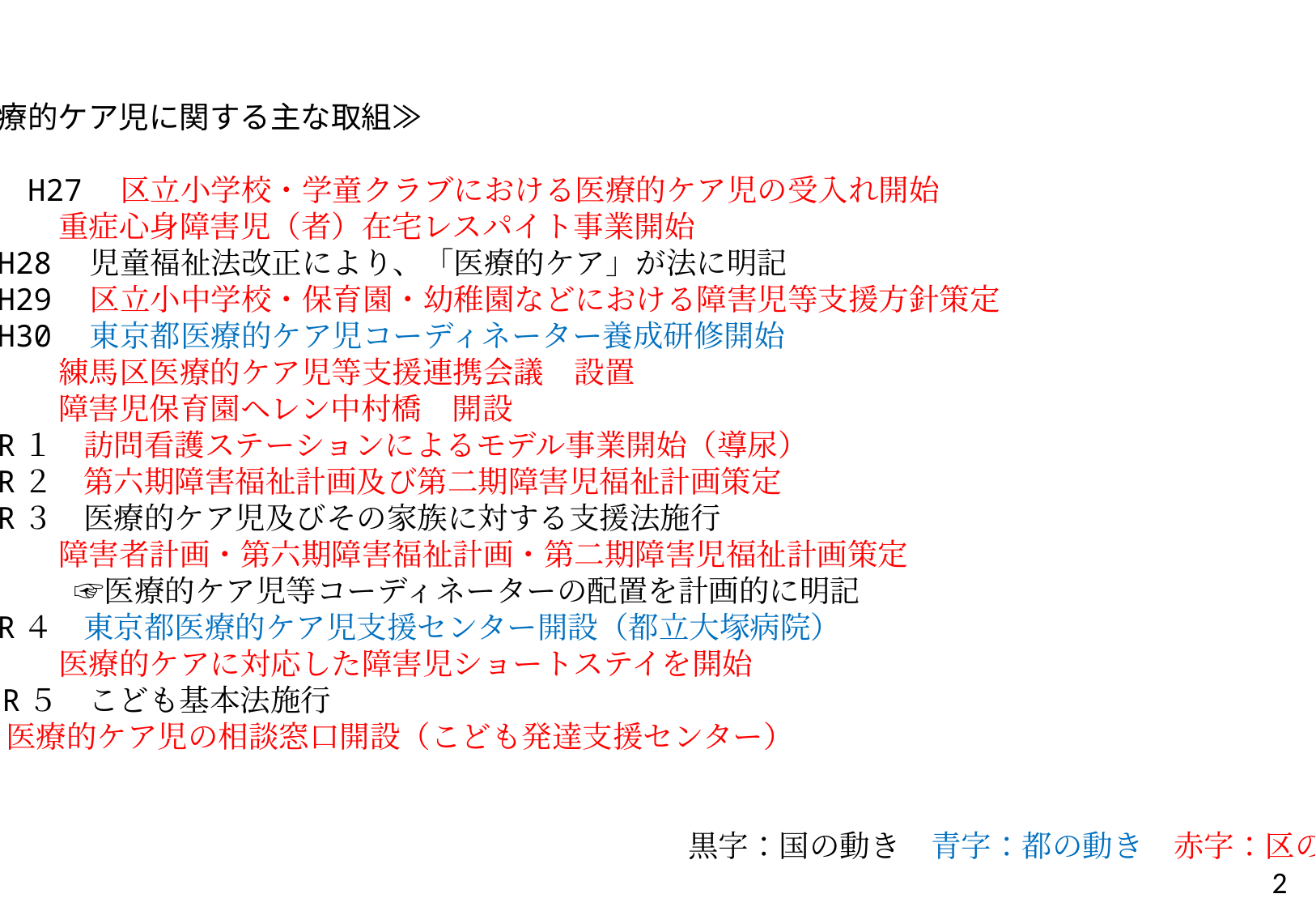

≪医療的ケア児に関する主な取組≫

　　　H27　区立小学校・学童クラブにおける医療的ケア児の受入れ開始
　　　　 重症心身障害児（者）在宅レスパイト事業開始
　　H28　児童福祉法改正により、「医療的ケア」が法に明記
　　H29　区立小中学校・保育園・幼稚園などにおける障害児等支援方針策定
　　H30　東京都医療的ケア児コーディネーター養成研修開始
　　　　 練馬区医療的ケア児等支援連携会議　設置
　　　　 障害児保育園ヘレン中村橋　開設
　　R１　訪問看護ステーションによるモデル事業開始（導尿）
　　R２　第六期障害福祉計画及び第二期障害児福祉計画策定
　　R３　医療的ケア児及びその家族に対する支援法施行
　　　　 障害者計画・第六期障害福祉計画・第二期障害児福祉計画策定
　　　　   ☞医療的ケア児等コーディネーターの配置を計画的に明記
　　R４　東京都医療的ケア児支援センター開設（都立大塚病院）
　　　　 医療的ケアに対応した障害児ショートステイを開始
    R５　こども基本法施行
         医療的ケア児の相談窓口開設（こども発達支援センター）

　　　　　　　　　　　　　　　　　　　　　　　　　黒字：国の動き　青字：都の動き　赤字：区の取組
2